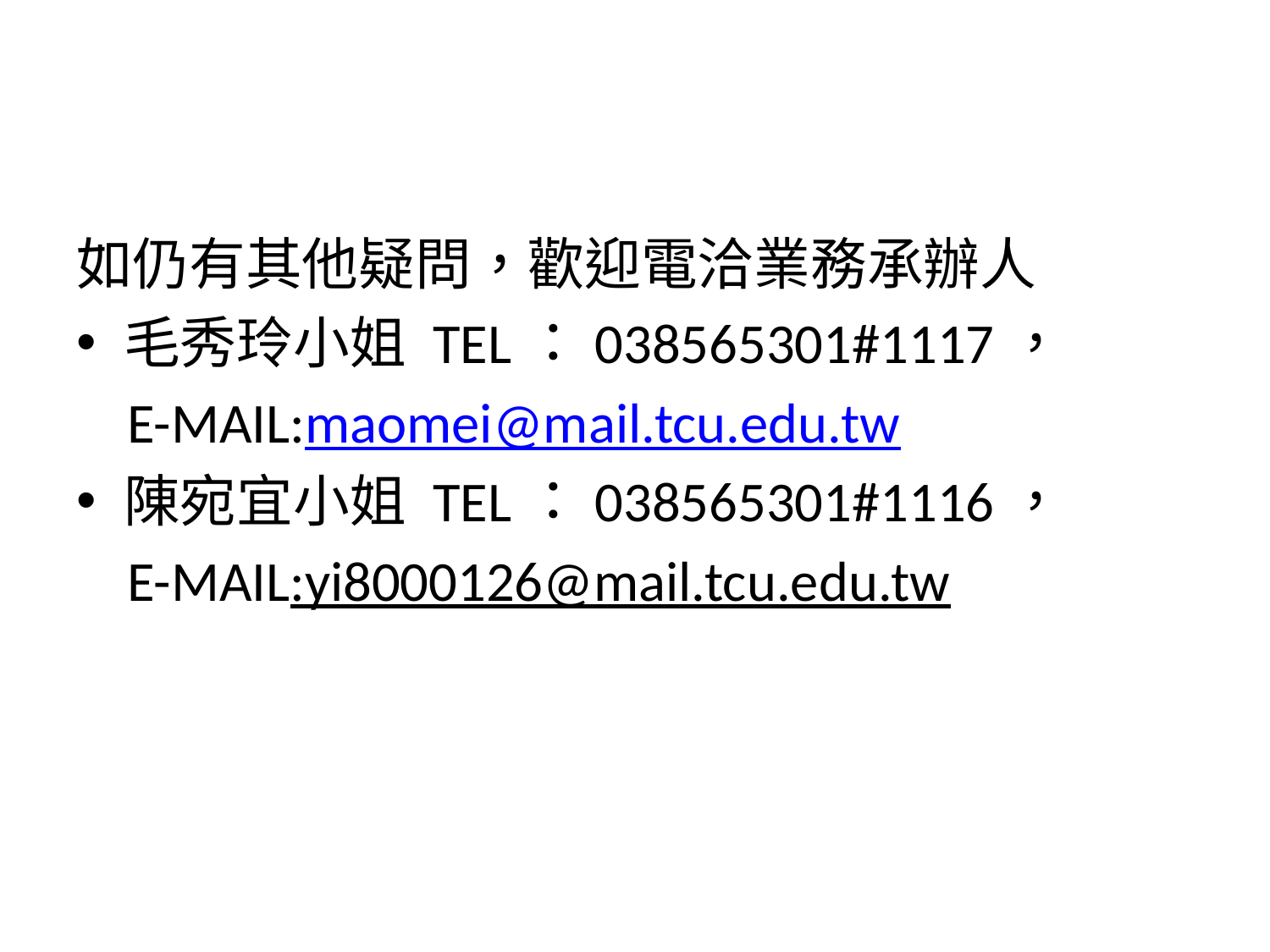

#
如仍有其他疑問，歡迎電洽業務承辦人
毛秀玲小姐 TEL：038565301#1117，
    E-MAIL:maomei@mail.tcu.edu.tw
陳宛宜小姐 TEL：038565301#1116，
    E-MAIL:yi8000126@mail.tcu.edu.tw